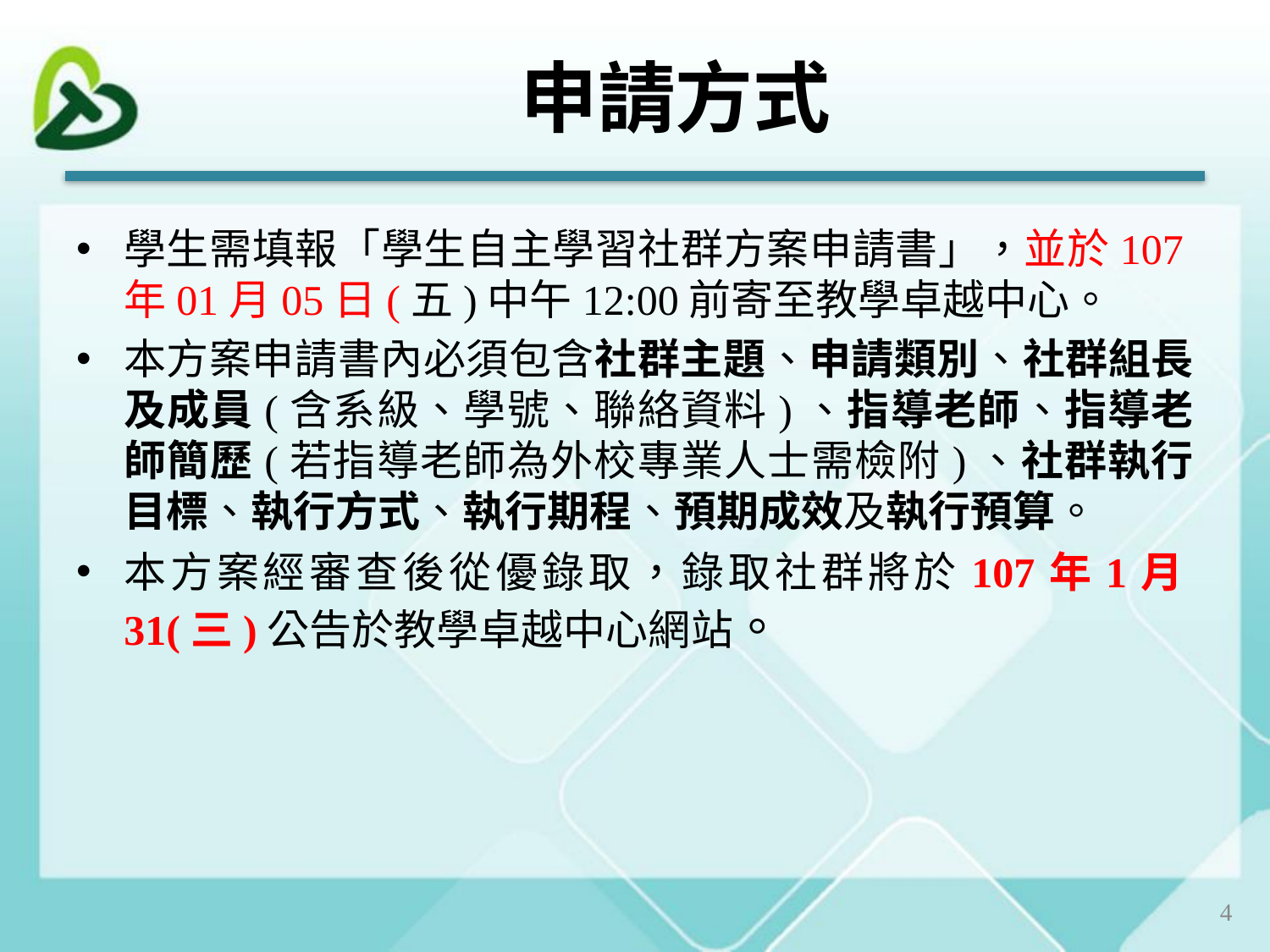

# 申請方式
學生需填報「學生自主學習社群方案申請書」，並於107年01月05日(五)中午12:00前寄至教學卓越中心。
本方案申請書內必須包含社群主題、申請類別、社群組長及成員(含系級、學號、聯絡資料)、指導老師、指導老師簡歷(若指導老師為外校專業人士需檢附)、社群執行目標、執行方式、執行期程、預期成效及執行預算。
本方案經審查後從優錄取，錄取社群將於107年1月31(三)公告於教學卓越中心網站。

4